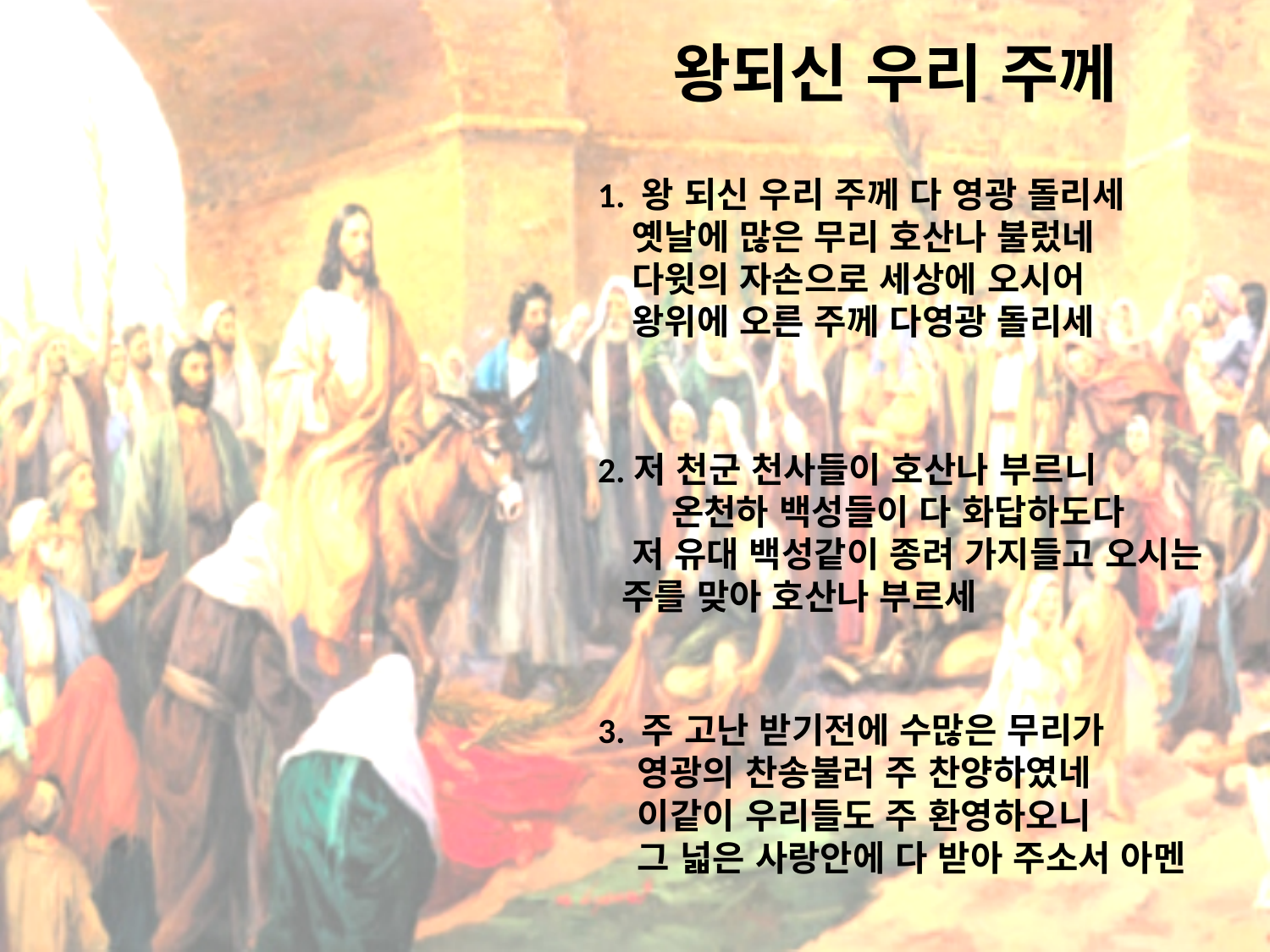

# 왕되신 우리 주께
1. 왕 되신 우리 주께 다 영광 돌리세
 옛날에 많은 무리 호산나 불렀네
 다윗의 자손으로 세상에 오시어
 왕위에 오른 주께 다영광 돌리세

2.저 천군 천사들이 호산나 부르니                 온천하 백성들이 다 화답하도다
 저 유대 백성같이 종려 가지들고 오시는 주를 맞아 호산나 부르세
3. 주 고난 받기전에 수많은 무리가
    영광의 찬송불러 주 찬양하였네
    이같이 우리들도 주 환영하오니
    그 넓은 사랑안에 다 받아 주소서 아멘